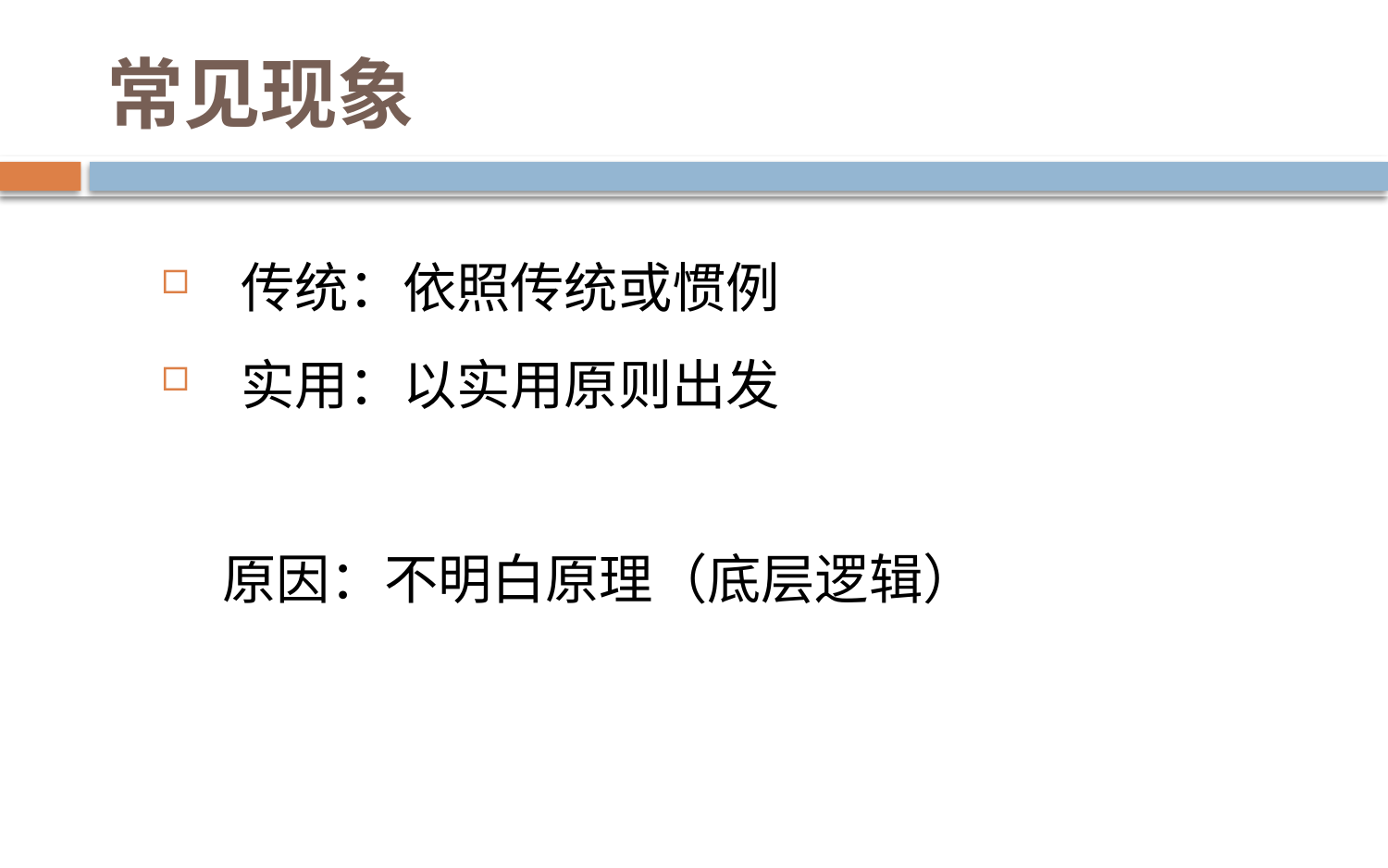

# 常见现象
 传统：依照传统或惯例
 实用：以实用原则出发

    原因：不明白原理（底层逻辑）